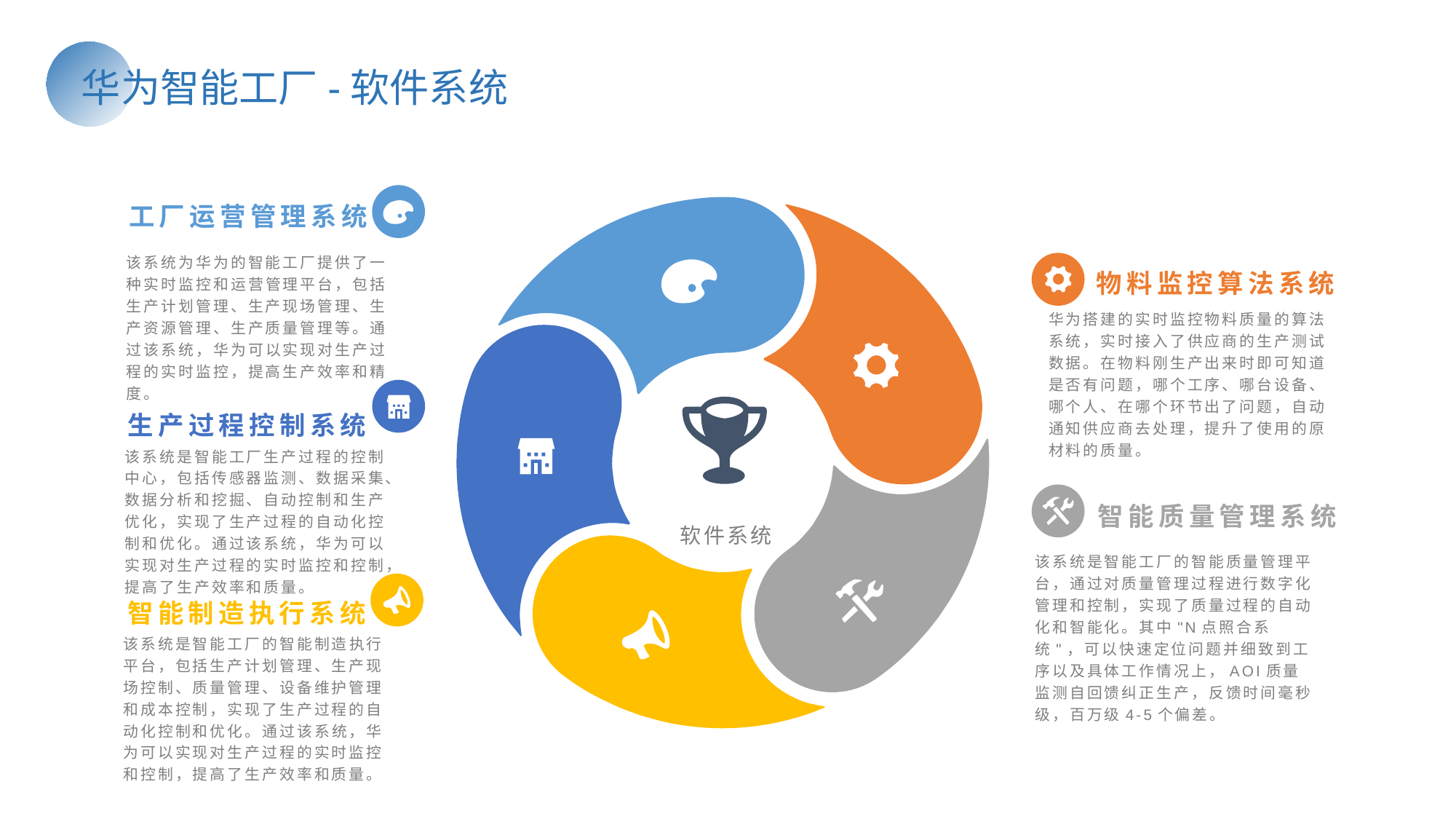

华为智能工厂-软件系统
工厂运营管理系统

物料监控算法系统
该系统为华为的智能工厂提供了一种实时监控和运营管理平台，包括生产计划管理、生产现场管理、生产资源管理、生产质量管理等。通过该系统，华为可以实现对生产过程的实时监控，提高生产效率和精度。

华为搭建的实时监控物料质量的算法系统，实时接入了供应商的生产测试数据。在物料刚生产出来时即可知道是否有问题，哪个工序、哪台设备、哪个人、在哪个环节出了问题，自动通知供应商去处理，提升了使用的原材料的质量。

生产过程控制系统

该系统是智能工厂生产过程的控制中心，包括传感器监测、数据采集、数据分析和挖掘、自动控制和生产优化，实现了生产过程的自动化控制和优化。通过该系统，华为可以实现对生产过程的实时监控和控制，提高了生产效率和质量。

智能质量管理系统

软件系统

该系统是智能工厂的智能质量管理平台，通过对质量管理过程进行数字化管理和控制，实现了质量过程的自动化和智能化。其中"N点照合系统"，可以快速定位问题并细致到工序以及具体工作情况上，AOI质量监测自回馈纠正生产，反馈时间毫秒级，百万级4-5个偏差。

智能制造执行系统

该系统是智能工厂的智能制造执行平台，包括生产计划管理、生产现场控制、质量管理、设备维护管理和成本控制，实现了生产过程的自动化控制和优化。通过该系统，华为可以实现对生产过程的实时监控和控制，提高了生产效率和质量。